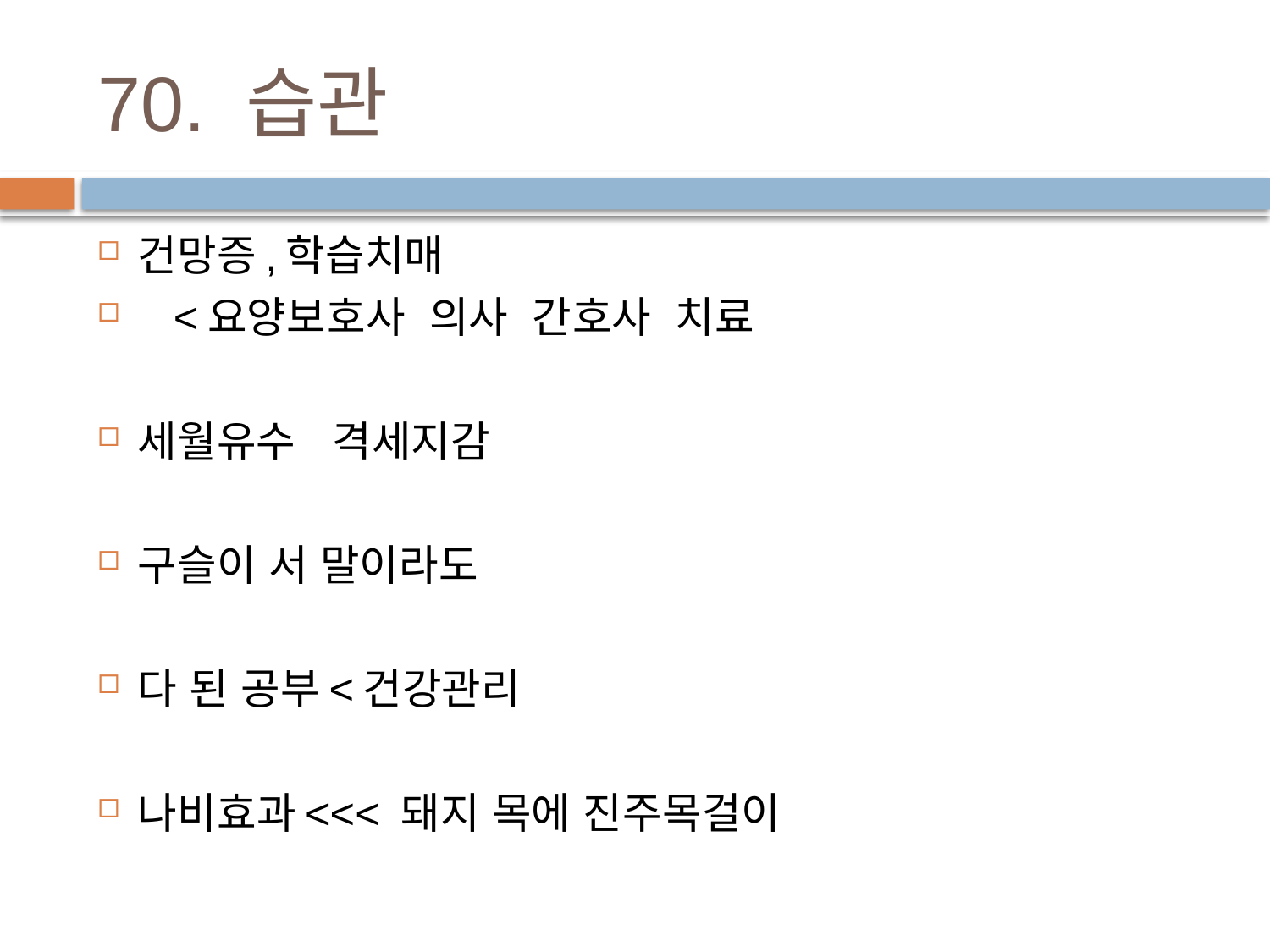

# 70. 습관
건망증,학습치매
   <요양보호사  의사  간호사  치료

세월유수   격세지감

구슬이 서 말이라도

다 된 공부<건강관리

나비효과<<< 돼지 목에 진주목걸이